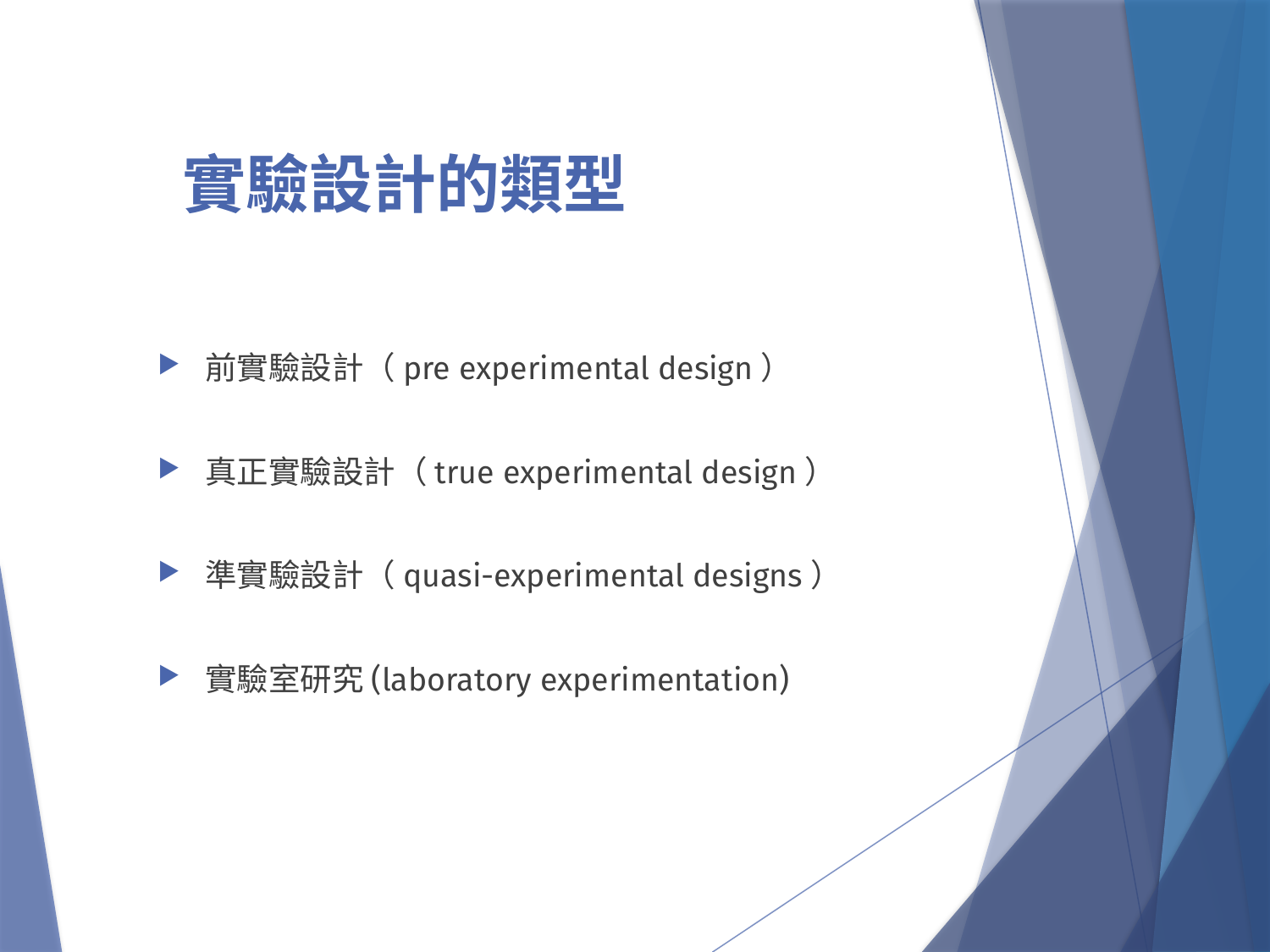

# 實驗設計的類型
前實驗設計（pre experimental design）

真正實驗設計（true experimental design）

準實驗設計（quasi-experimental designs）

實驗室研究(laboratory experimentation)